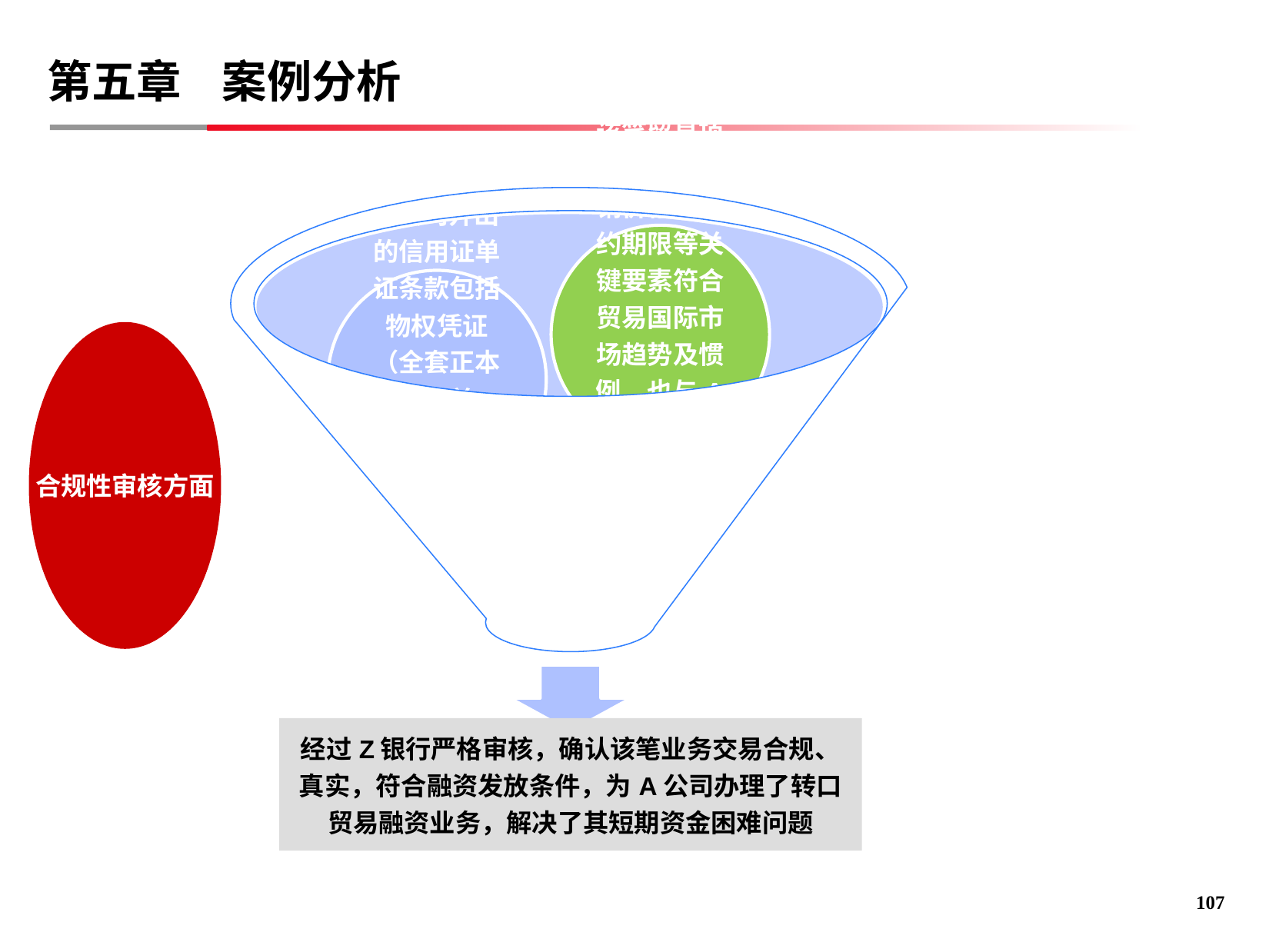

第五章    案例分析
A公司开出的信用证单证条款包括物权凭证（全套正本运输单据），符合国际信用证准则的相关规定
经过Z银行严格审核，确认该笔业务交易合规、真实，符合融资发放条件，为A公司办理了转口贸易融资业务，解决了其短期资金困难问题
合规性审核方面
107